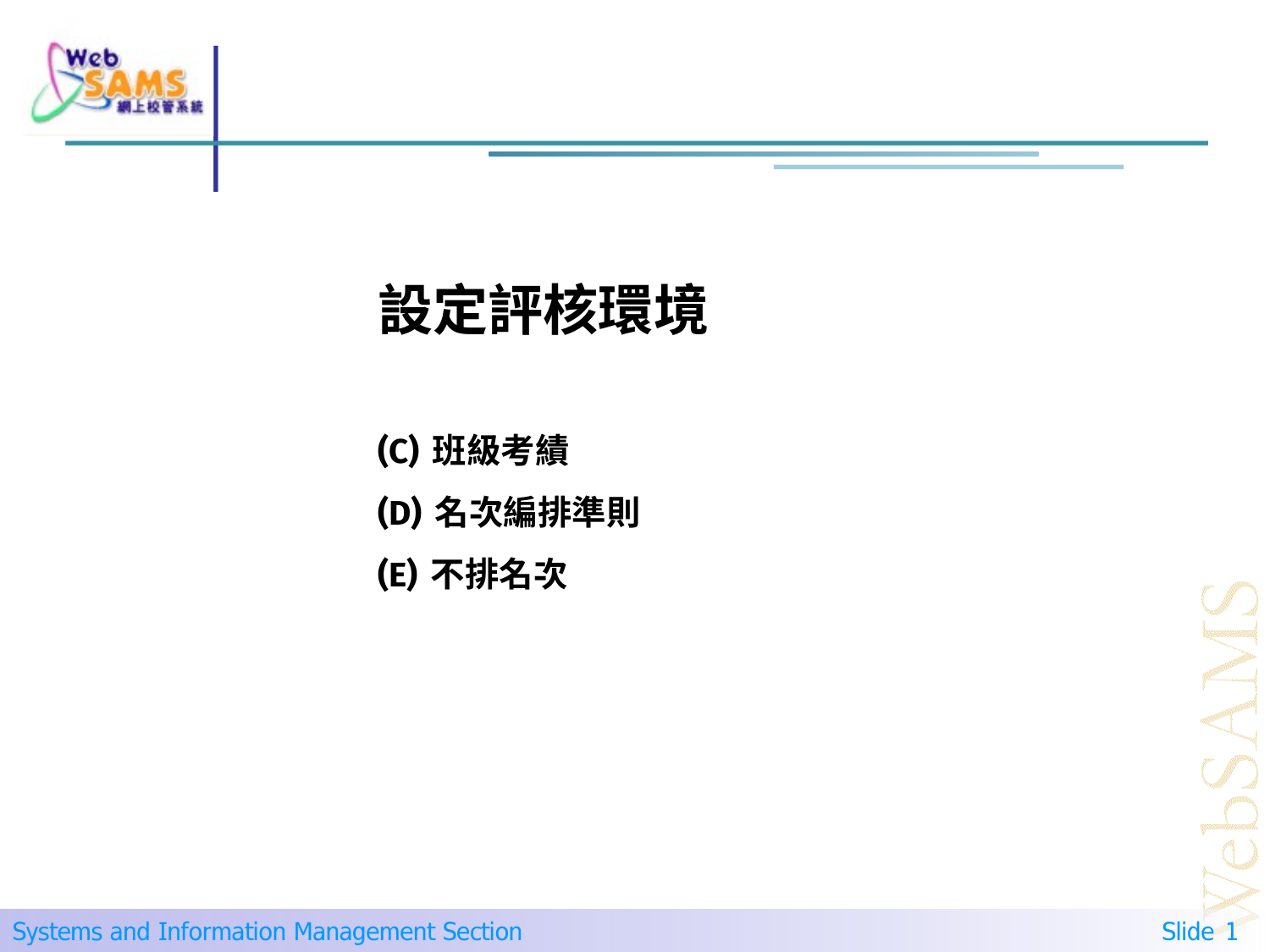

設定評核環境
(C) 班級考績
(D) 名次編排準則
(E) 不排名次